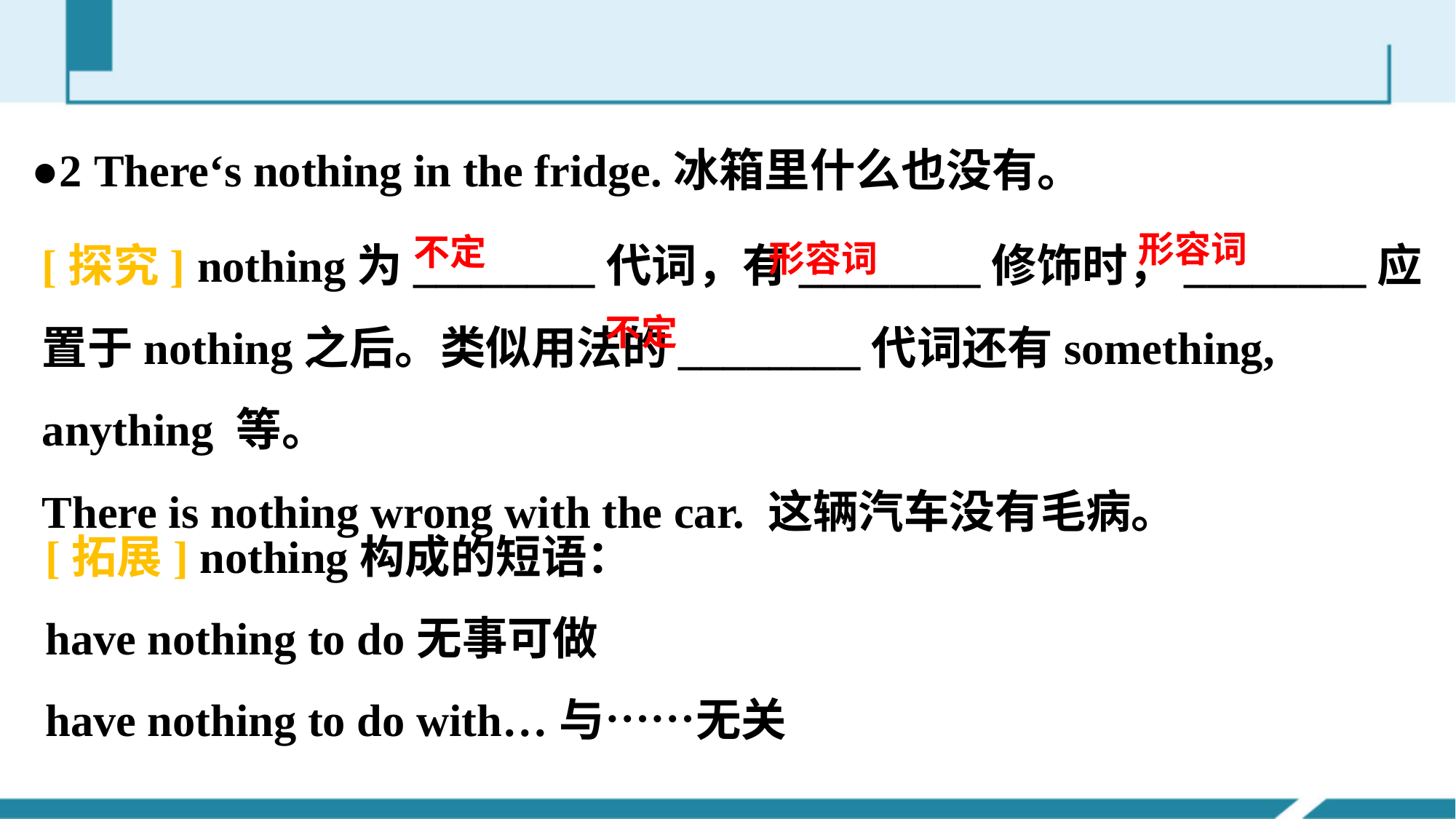

●2 There‘s nothing in the fridge.冰箱里什么也没有。
[探究] nothing为________代词，有________修饰时，________应置于nothing之后。类似用法的________代词还有something, anything 等。
There is nothing wrong with the car. 这辆汽车没有毛病。
形容词
不定
形容词
不定
[拓展] nothing构成的短语：
have nothing to do无事可做
have nothing to do with…与……无关